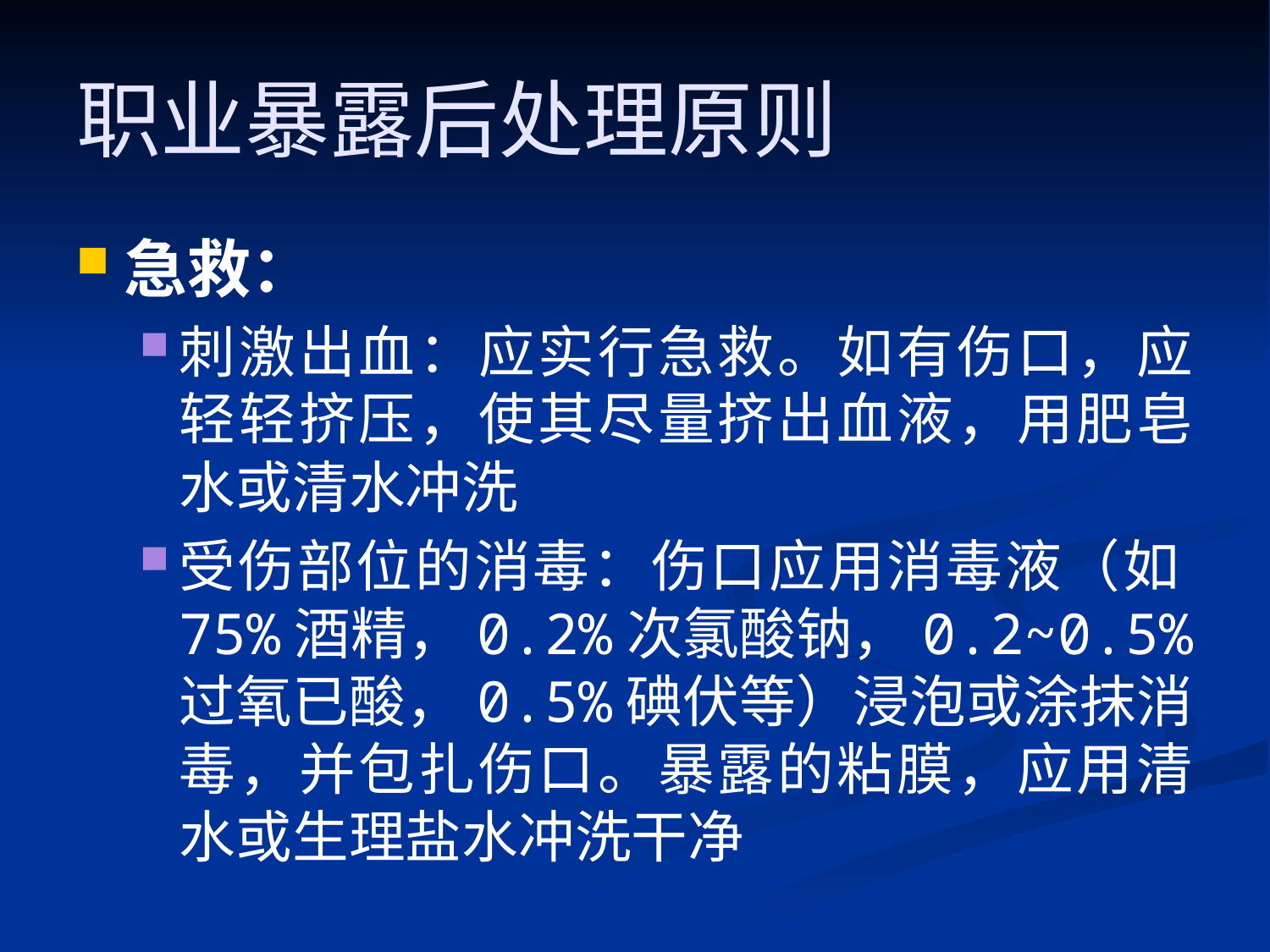

# 职业暴露后处理原则
急救：
刺激出血：应实行急救。如有伤口，应轻轻挤压，使其尽量挤出血液，用肥皂水或清水冲洗
受伤部位的消毒：伤口应用消毒液（如75%酒精，0.2%次氯酸钠，0.2~0.5%过氧已酸，0.5%碘伏等）浸泡或涂抹消毒，并包扎伤口。暴露的粘膜，应用清水或生理盐水冲洗干净